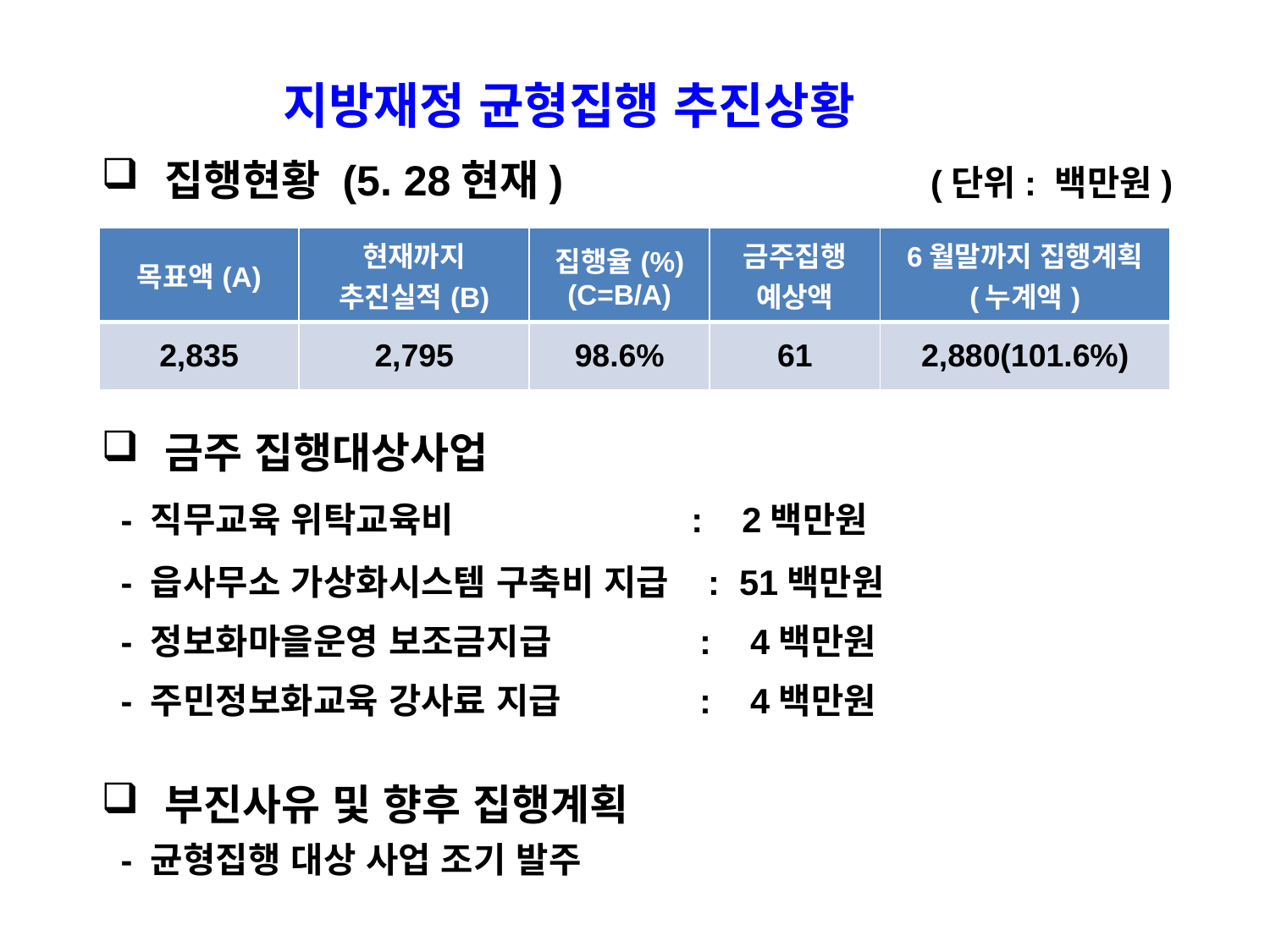

지방재정 균형집행 추진상황
집행현황 (5. 28현재)                               (단위: 백만원)

금주 집행대상사업
  - 직무교육 위탁교육비                       :    2백만원
  - 읍사무소 가상화시스템 구축비 지급   :  51백만원
  - 정보화마을운영 보조금지급              :    4백만원
  - 주민정보화교육 강사료 지급             :    4백만원

부진사유 및 향후 집행계획
  - 균형집행 대상 사업 조기 발주
| 목표액(A) | 현재까지 추진실적(B) | 집행율(%) (C=B/A) | 금주집행 예상액 | 6월말까지 집행계획 (누계액) |
| --- | --- | --- | --- | --- |
| 2,835 | 2,795 | 98.6% | 61 | 2,880(101.6%) |